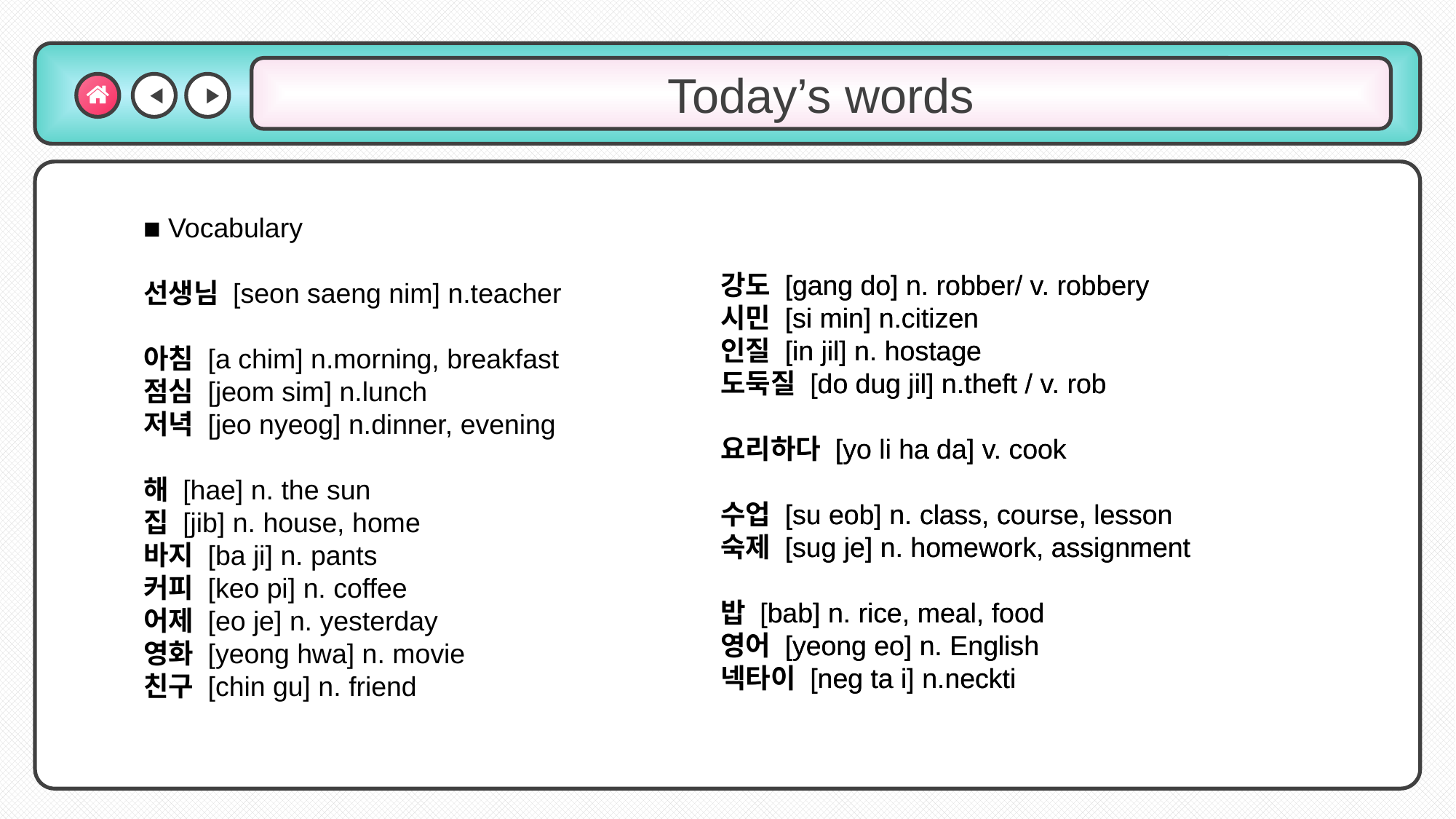

◀
▶

Today’s words

◼ Vocabulary

선생님 [seon saeng nim] n.teacher

아침 [a chim] n.morning, breakfast
점심 [jeom sim] n.lunch
저녁 [jeo nyeog] n.dinner, evening

해 [hae] n. the sun
집 [jib] n. house, home
바지 [ba ji] n. pants
커피 [keo pi] n. coffee
어제 [eo je] n. yesterday
영화 [yeong hwa] n. movie
친구 [chin gu] n. friend

강도 [gang do] n. robber/ v. robbery
시민 [si min] n.citizen
인질 [in jil] n. hostage
도둑질 [do dug jil] n.theft / v. rob

요리하다 [yo li ha da] v. cook

수업 [su eob] n. class, course, lesson
숙제 [sug je] n. homework, assignment

밥 [bab] n. rice, meal, food
영어 [yeong eo] n. English
넥타이 [neg ta i] n.neckti
강도 [gang do] n. robber/ v. robbery
시민 [si min] n.citizen
인질 [in jil] n. hostage
도둑질 [do dug jil] n.theft / v. rob

요리하다 [yo li ha da] v. cook

수업 [su eob] n. class, course, lesson
숙제 [sug je] n. homework, assignment

밥 [bab] n. rice, meal, food
영어 [yeong eo] n. English
넥타이 [neg ta i] n.neckti